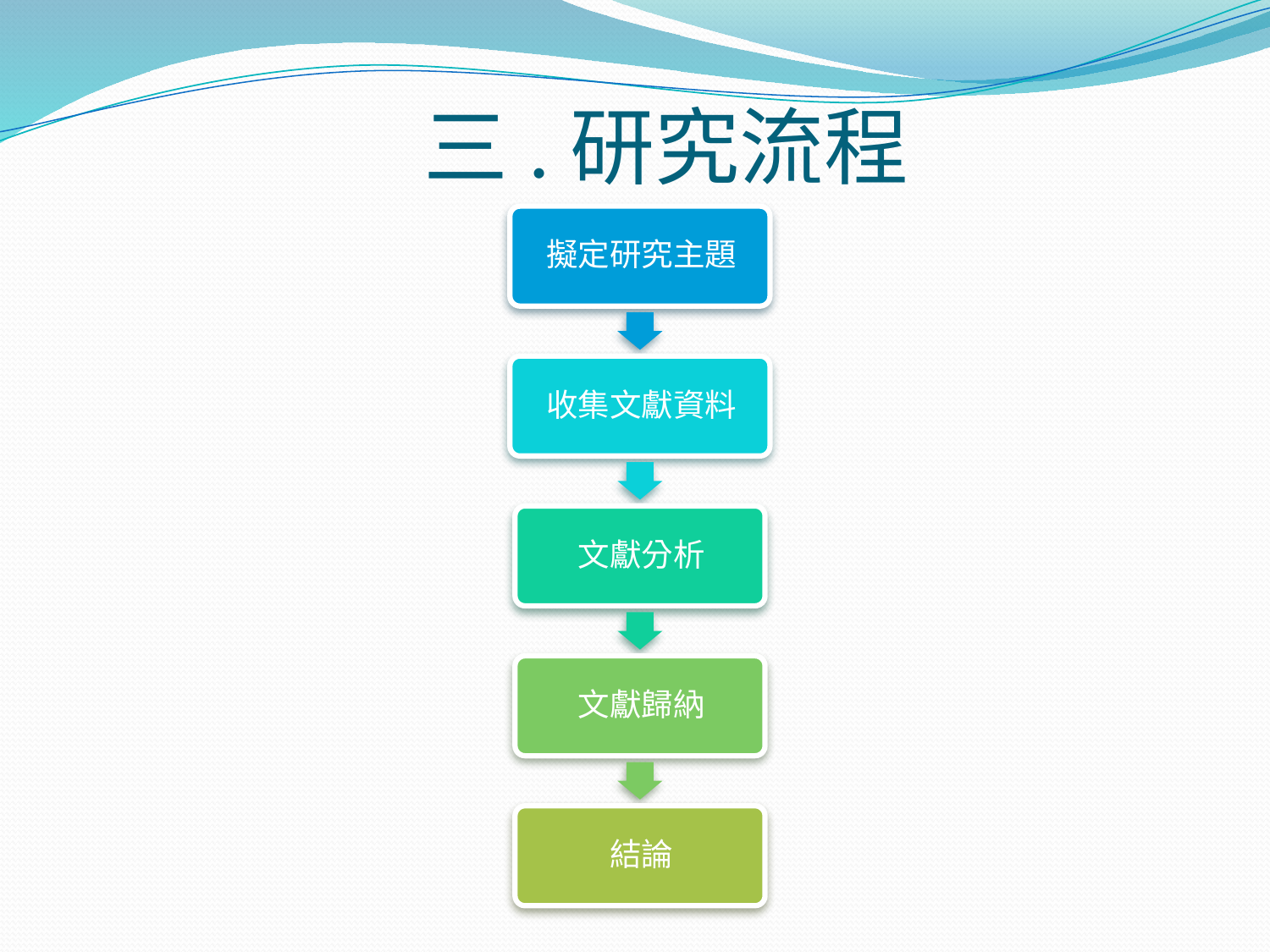

# 三.研究流程

擬定研究主題

收集文獻資料

文獻分析

文獻歸納

結論